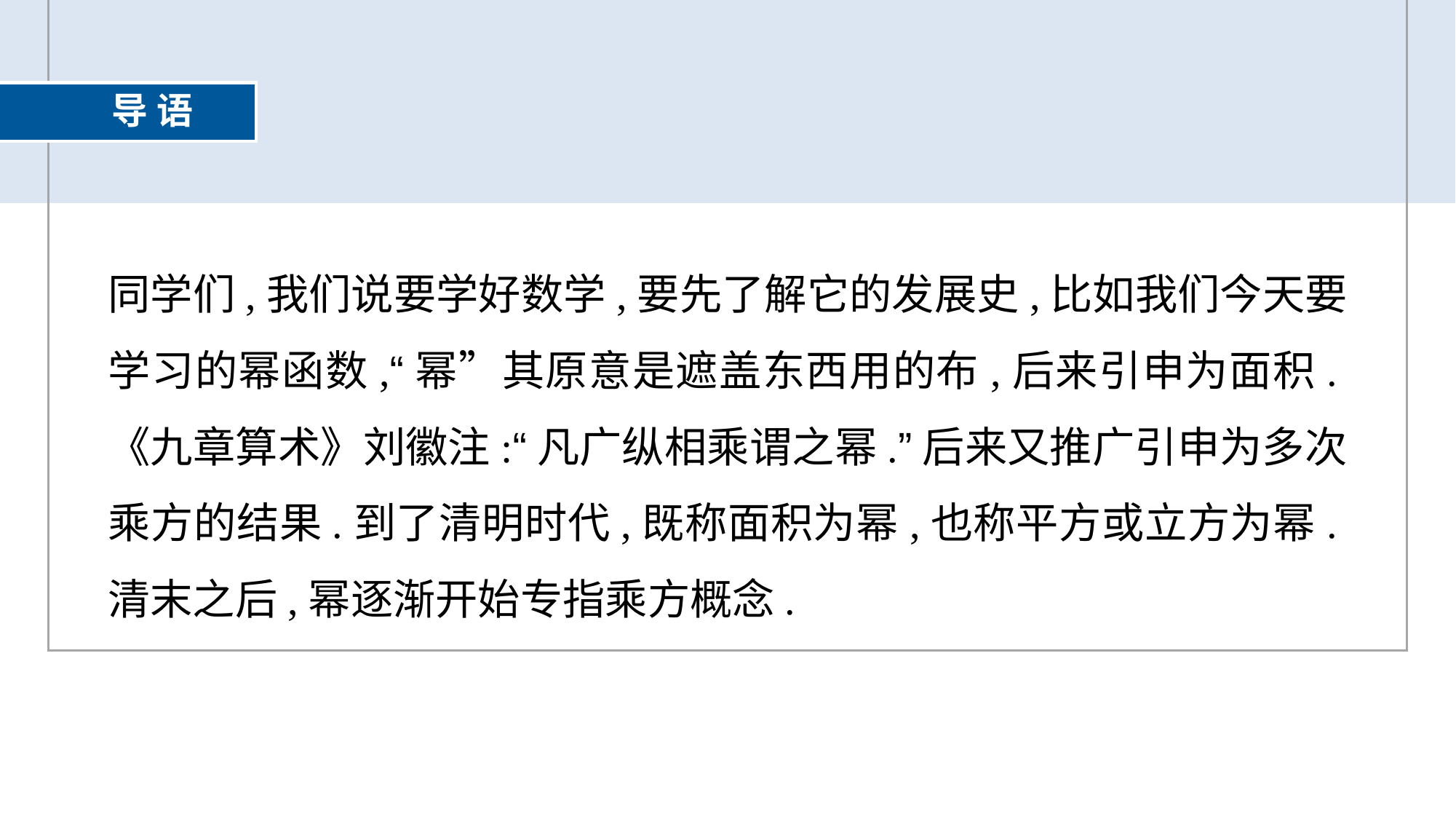

导 语

同学们,我们说要学好数学,要先了解它的发展史,比如我们今天要学习的幂函数,“幂”其原意是遮盖东西用的布,后来引申为面积.《九章算术》刘徽注:“凡广纵相乘谓之幂.”后来又推广引申为多次乘方的结果.到了清明时代,既称面积为幂,也称平方或立方为幂.清末之后,幂逐渐开始专指乘方概念.